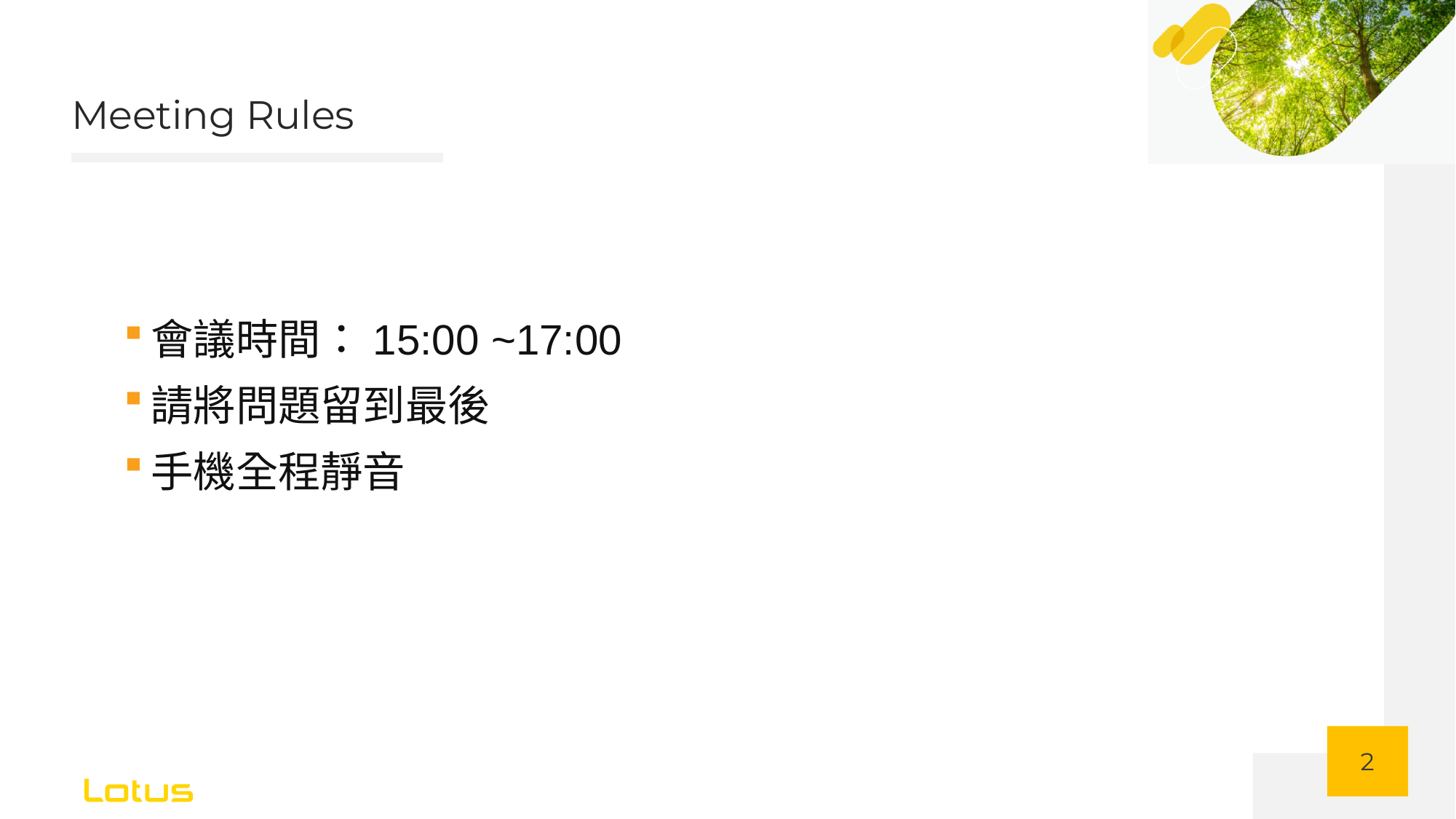

# Meeting Rules
會議時間：15:00 ~17:00
請將問題留到最後
手機全程靜音

2